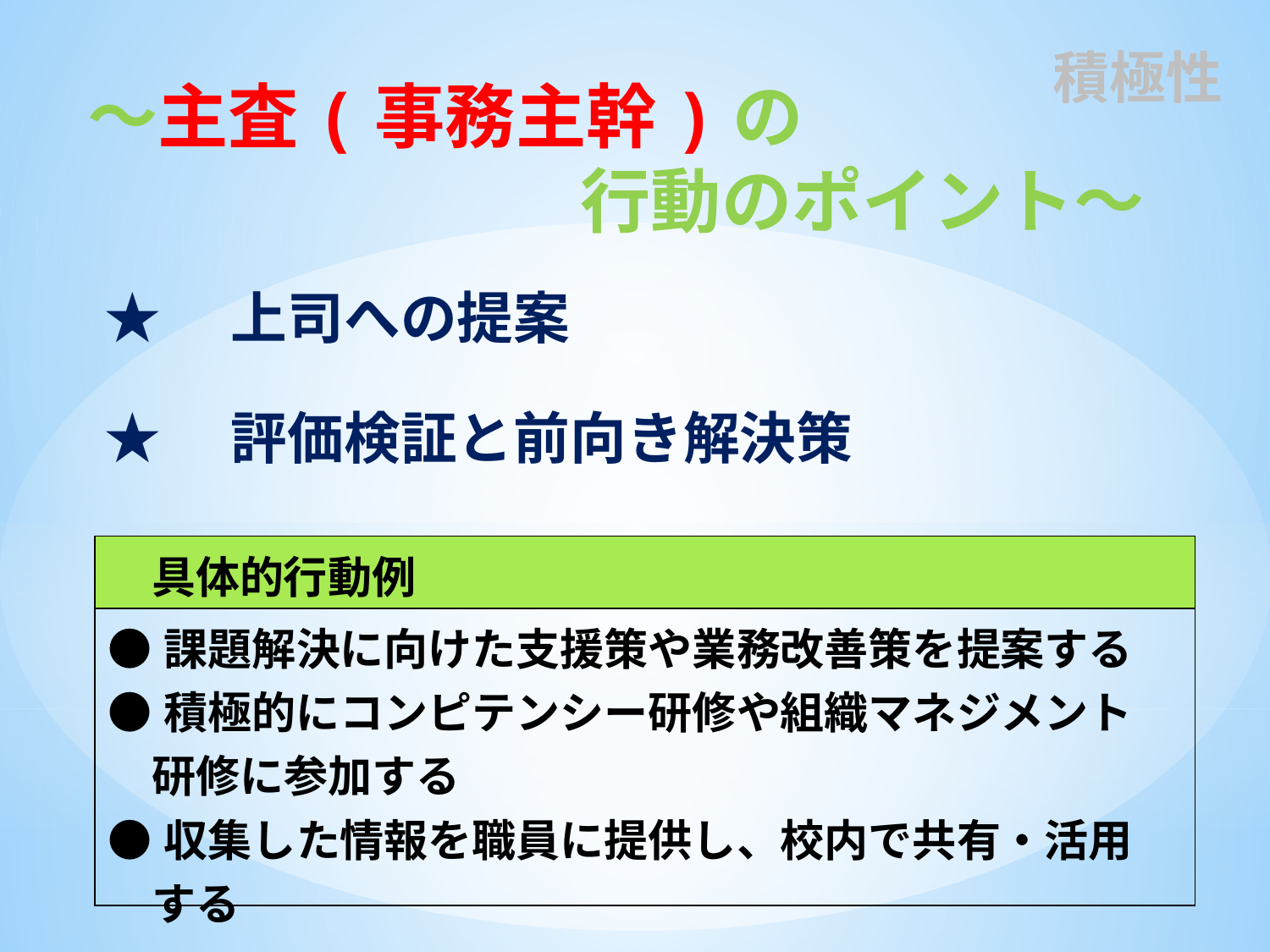

# 積極性
～主査(事務主幹)の
　　　　　　　行動のポイント～
★　上司への提案
★　評価検証と前向き解決策
| 具体的行動例 |
| --- |
| ●課題解決に向けた支援策や業務改善策を提案する ●積極的にコンピテンシー研修や組織マネジメント 　研修に参加する ●収集した情報を職員に提供し、校内で共有・活用 　する |